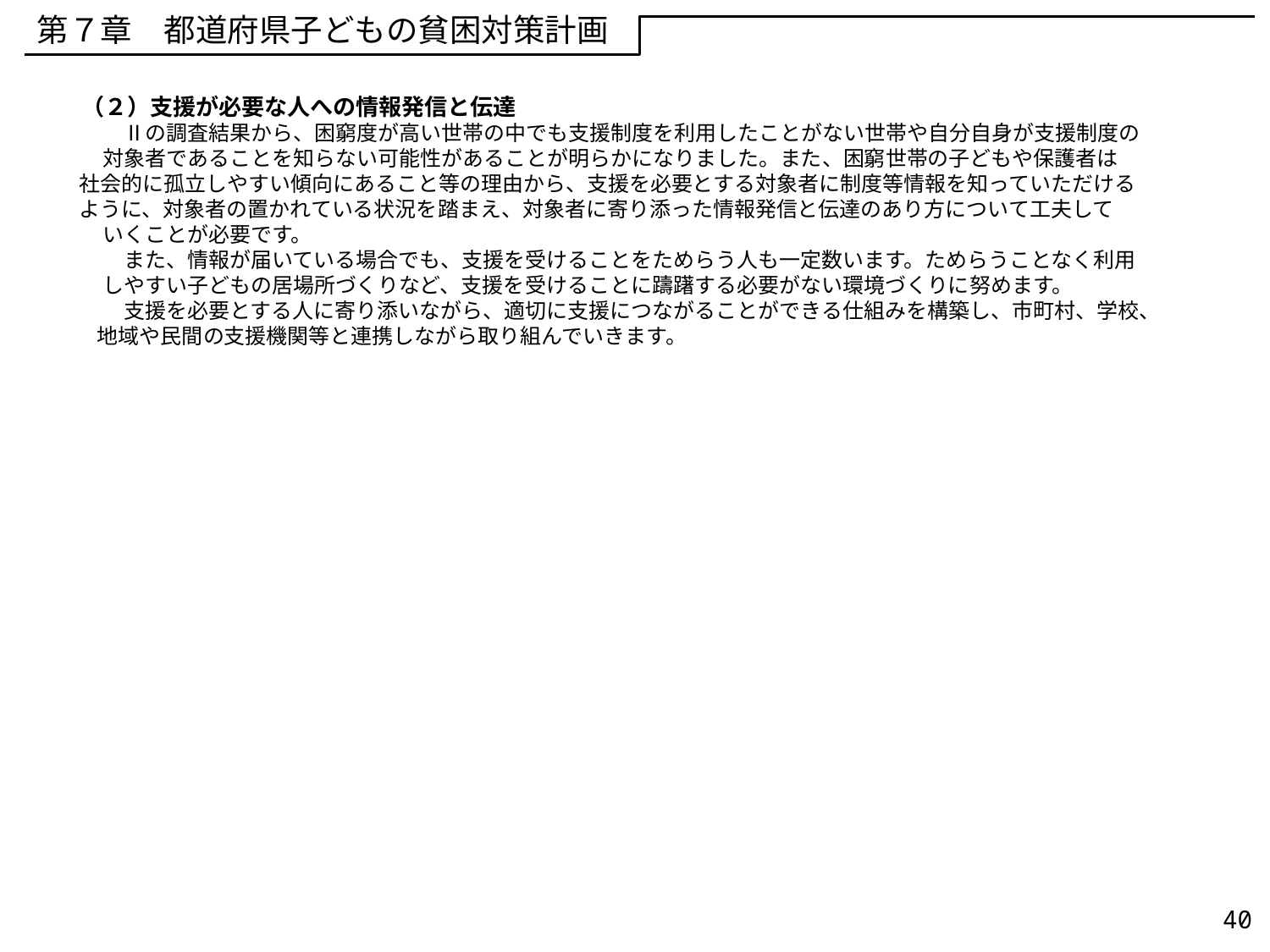

第７章　都道府県子どもの貧困対策計画
　（２）支援が必要な人への情報発信と伝達
　　　Ⅱの調査結果から、困窮度が高い世帯の中でも支援制度を利用したことがない世帯や自分自身が支援制度の
　　対象者であることを知らない可能性があることが明らかになりました。また、困窮世帯の子どもや保護者は
    社会的に孤立しやすい傾向にあること等の理由から、支援を必要とする対象者に制度等情報を知っていただける
    ように、対象者の置かれている状況を踏まえ、対象者に寄り添った情報発信と伝達のあり方について工夫して
　　いくことが必要です。
　　　また、情報が届いている場合でも、支援を受けることをためらう人も一定数います。ためらうことなく利用
　　しやすい子どもの居場所づくりなど、支援を受けることに躊躇する必要がない環境づくりに努めます。
　　　支援を必要とする人に寄り添いながら、適切に支援につながることができる仕組みを構築し、市町村、学校、地域や民間の支援機関等と連携しながら取り組んでいきます。
40